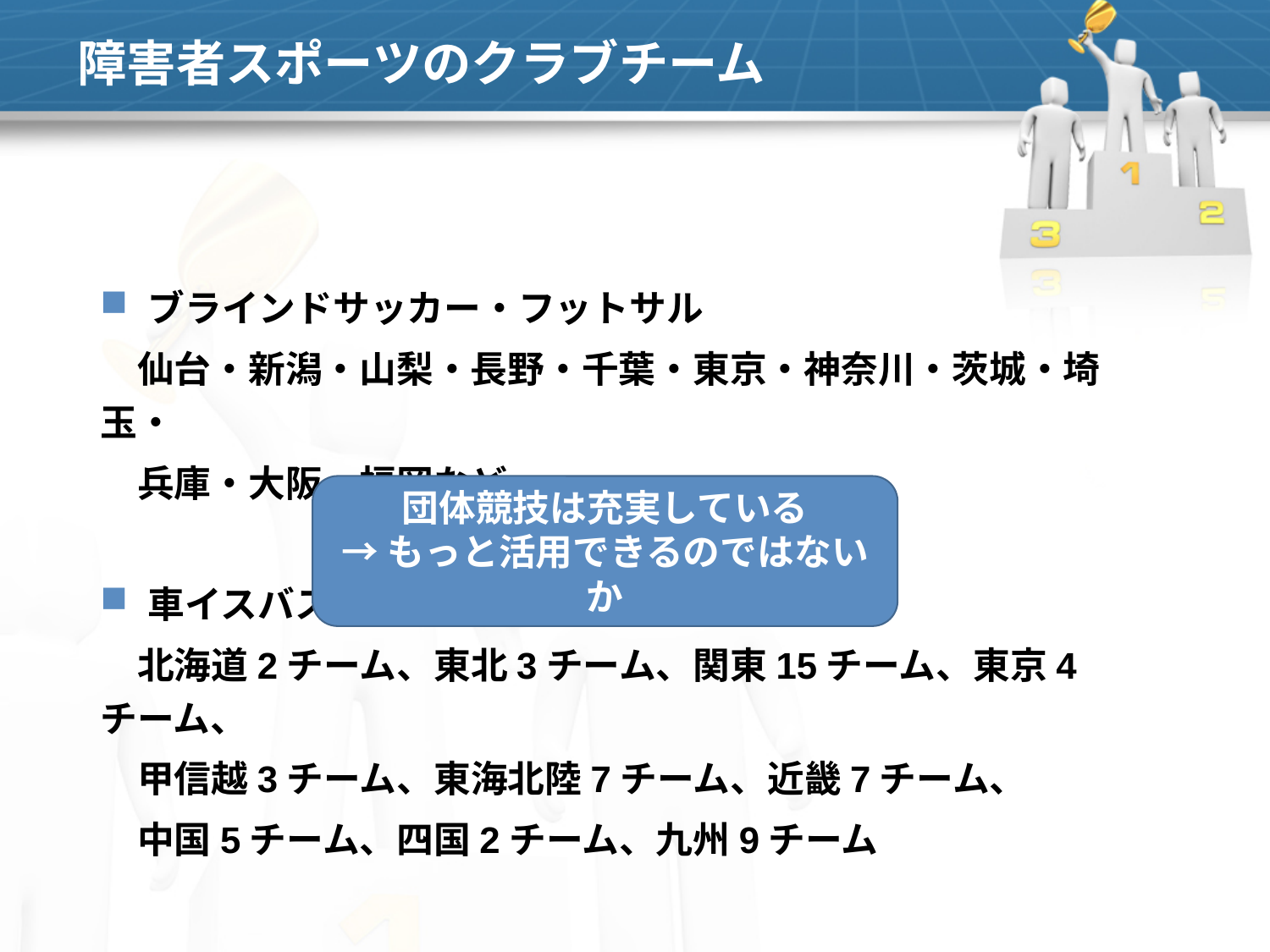

# 障害者スポーツのクラブチーム
ブラインドサッカー・フットサル
　仙台・新潟・山梨・長野・千葉・東京・神奈川・茨城・埼玉・
　兵庫・大阪・福岡など

車イスバスケ
　北海道2チーム、東北3チーム、関東15チーム、東京4チーム、
　甲信越3チーム、東海北陸7チーム、近畿7チーム、
　中国5チーム、四国2チーム、九州9チーム

団体競技は充実している
→もっと活用できるのではないか